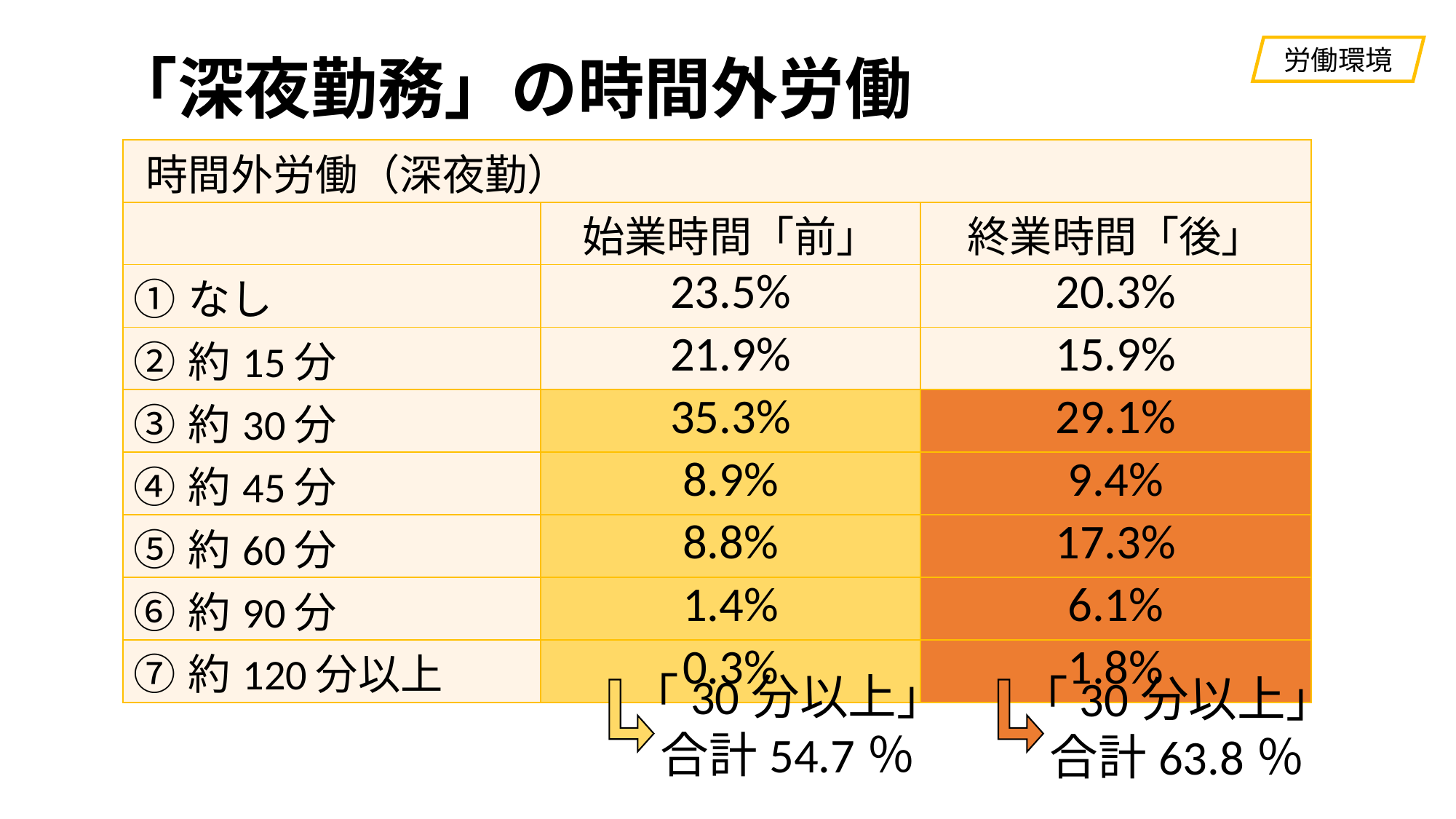

労働環境
# 「深夜勤務」の時間外労働
| 時間外労働（深夜勤） |  |  |
| --- | --- | --- |
|  | 始業時間「前」 | 終業時間「後」 |
| ①なし | 23.5% | 20.3% |
| ②約15分 | 21.9% | 15.9% |
| ③約30分 | 35.3% | 29.1% |
| ④約45分 | 8.9% | 9.4% |
| ⑤約60分 | 8.8% | 17.3% |
| ⑥約90分 | 1.4% | 6.1% |
| ⑦約120分以上 | 0.3% | 1.8% |
「30分以上」
合計54.7％
「30分以上」
合計63.8％